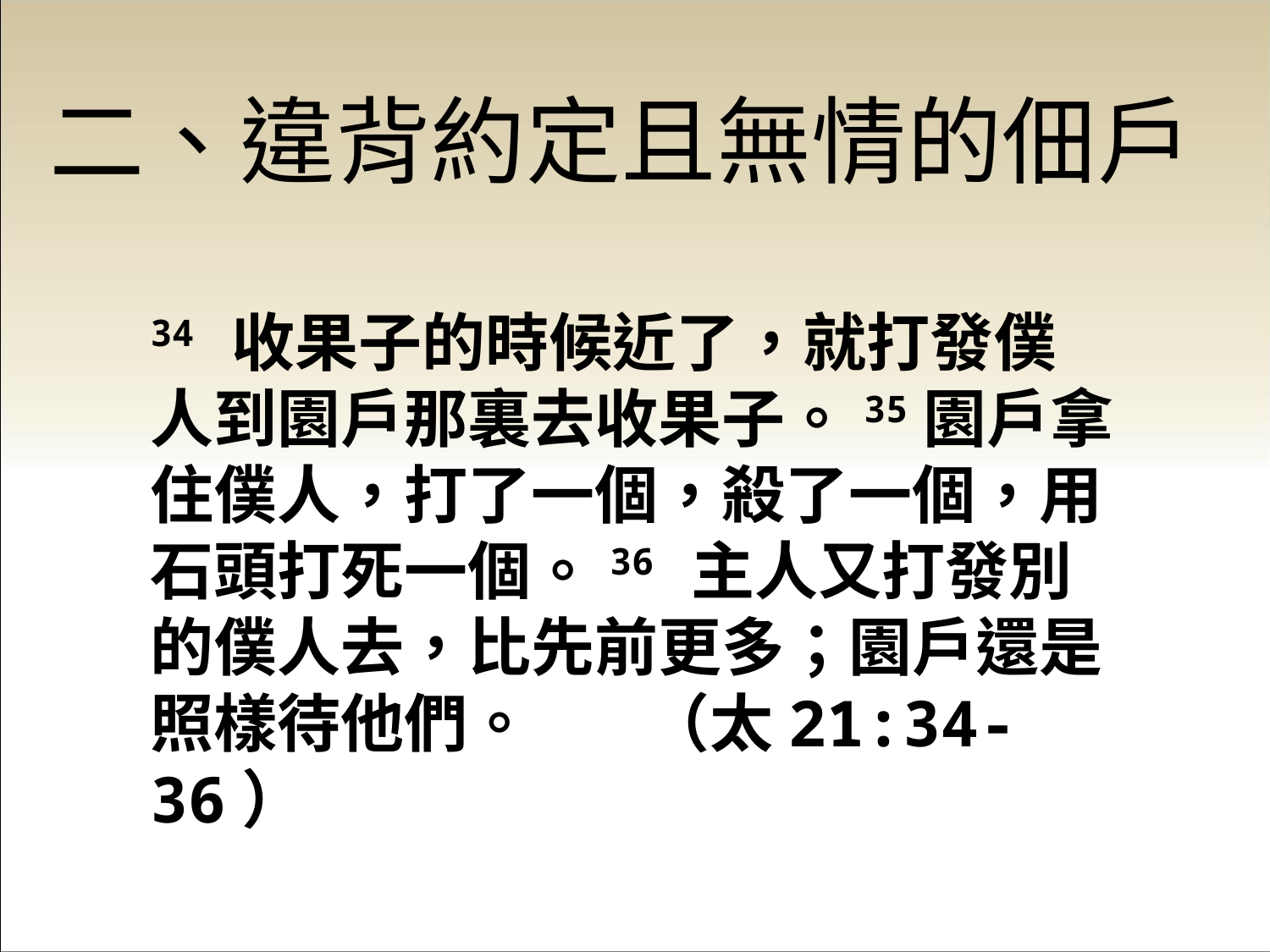

二、違背約定且無情的佃戶
34 收果子的時候近了，就打發僕人到園戶那裏去收果子。35園戶拿住僕人，打了一個，殺了一個，用石頭打死一個。36 主人又打發別的僕人去，比先前更多；園戶還是照樣待他們。        （太21:34-36）